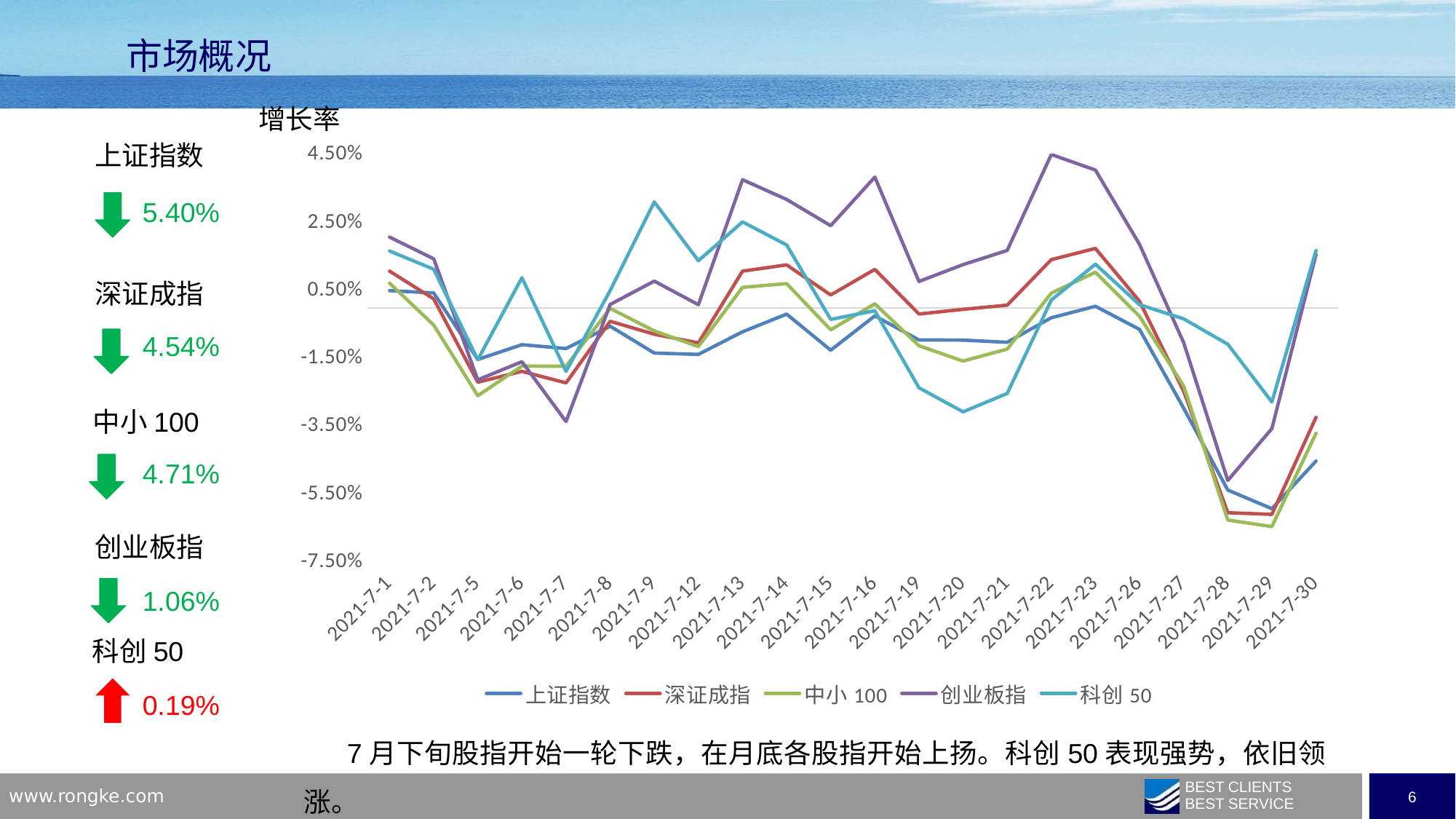

市场概况
增长率
上证指数

### Chart

| Category | 上证指数 | 深证成指 | 中小100 | 创业板指 | 科创50 |
|---|---|---|---|---|---|
| 44378 | 0.005042877937871504 | 0.010793759049080531 | 0.007254891345918724 | 0.02082649600017672 | 0.01673309206075002 |
| 44379 | 0.004366897041426343 | 0.0026052685044581914 | -0.005096187574346267 | 0.014420836548145965 | 0.011347574574206876 |
| 44382 | -0.015229692313948329 | -0.021939376181578485 | -0.02590920937340746 | -0.02123768278193372 | -0.015313316880466221 |
| 44383 | -0.010874269652233148 | -0.01874257969149251 | -0.017170265809291596 | -0.01588887846030962 | 0.008844691075985178 |
| 44384 | -0.012011436654189578 | -0.022143785607772304 | -0.017240770632581004 | -0.033541432910484725 | -0.018748483990847276 |
| 44385 | -0.005446804089995205 | -0.003983440443112607 | -0.00018821306349925404 | 0.0009839007428107394 | 0.005089181509019269 |
| 44386 | -0.013342184837760285 | -0.007792971871786958 | -0.006825479714267946 | 0.007844167314326356 | 0.031174237552624495 |
| 44389 | -0.013738414759589812 | -0.010362899899148625 | -0.011440135429524712 | 0.000901698615942248 | 0.013850714141538267 |
| 44390 | -0.007092202154278415 | 0.01078179888761821 | 0.006017677267357691 | 0.037732273485654 | 0.025304429361831637 |
| 44391 | -0.0018625996763274033 | 0.012633317216449003 | 0.007125069224722003 | 0.03192357762210318 | 0.018500289005999315 |
| 44392 | -0.012503379694585037 | 0.0037680975359832836 | -0.006488215015971965 | 0.024187711609926055 | -0.0034304938491239723 |
| 44393 | -0.0024033787962250974 | 0.01130258591824318 | 0.0011567534774525878 | 0.038503916593729315 | -0.0008799174791686015 |
| 44396 | -0.009480104531039424 | -0.001838958159268489 | -0.011191861947687731 | 0.007753216532526919 | -0.023586653754808617 |
| 44397 | -0.009530843678396295 | -0.00045955287063048633 | -0.01571707853828097 | 0.012708566245475561 | -0.03066267548816204 |
| 44398 | -0.010183484007331378 | 0.0007704570678370715 | -0.01218398880050331 | 0.016896471030399818 | -0.02525596828276777 |
| 44399 | -0.0029432623547795966 | 0.014186904856548832 | 0.0043171225106508615 | 0.045154685173340425 | 0.0022788870442667086 |
| 44400 | 0.0004356066346429266 | 0.017492969488421384 | 0.01045704817865567 | 0.04057191660042303 | 0.012837512690625053 |
| 44403 | -0.006375697107048661 | 0.0019180458936196576 | -0.0025324220898798044 | 0.018681930583885453 | 0.0009037959236743998 |
| 44404 | -0.029591865549151608 | -0.024596845390746136 | -0.023083376870350114 | -0.010278231006706884 | -0.003264433031301861 |
| 44405 | -0.053732169338671865 | -0.06041164222383677 | -0.06256660725842977 | -0.05090636799032744 | -0.01074786071863365 |
| 44406 | -0.059215747416326514 | -0.060892415380941034 | -0.06449135025124697 | -0.03561644945586451 | -0.027767878217116126 |
| 44407 | -0.04518495986443882 | -0.032298729366179835 | -0.037014655576812494 | 0.015701633758464117 | 0.016892239012602728 |
5.40%

深证成指
4.54%

中小100
4.71%

创业板指

1.06%
科创50

0.19%
7月下旬股指开始一轮下跌，在月底各股指开始上扬。科创50表现强势，依旧领涨。